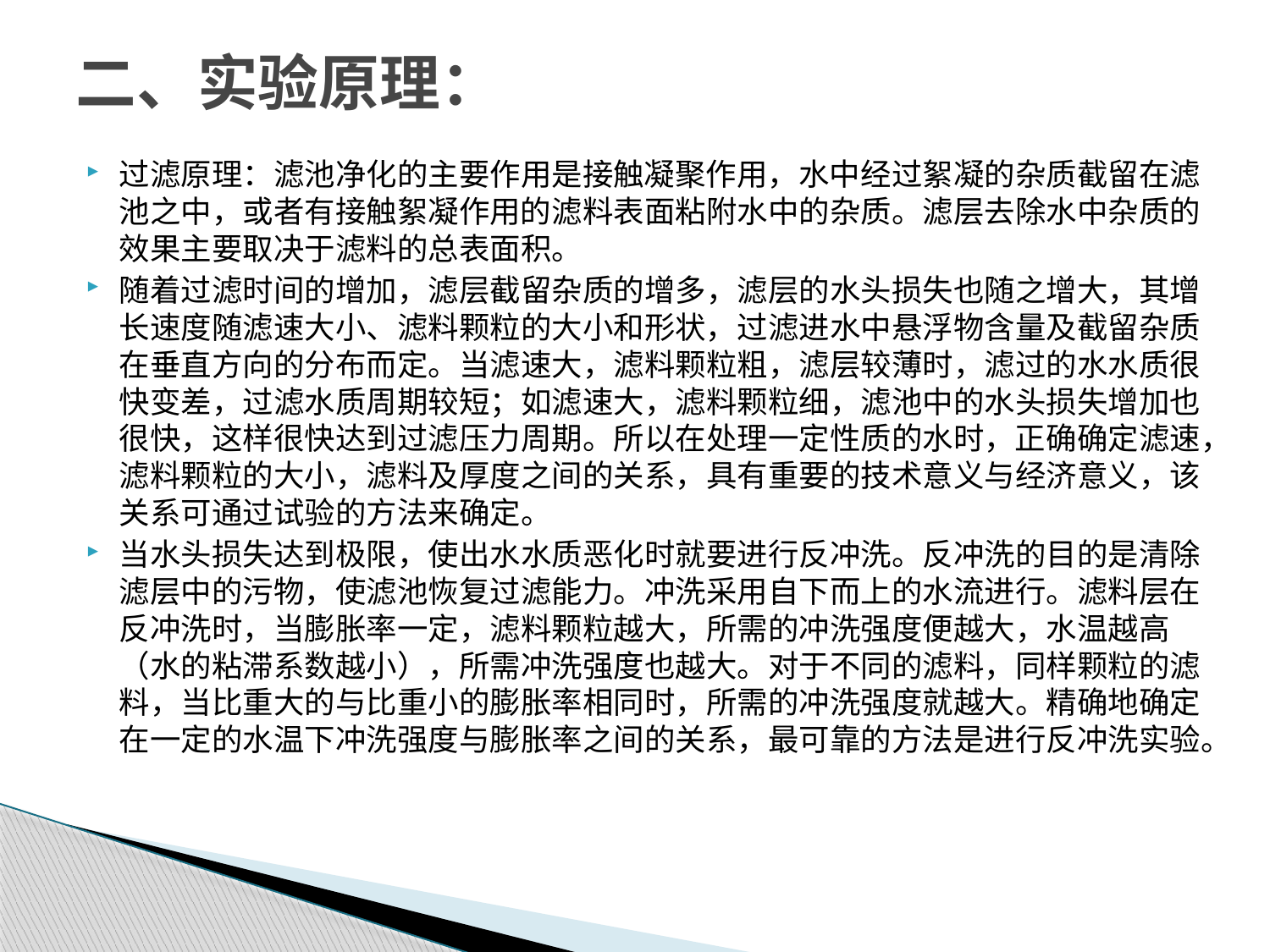

# 二、实验原理：
过滤原理：滤池净化的主要作用是接触凝聚作用，水中经过絮凝的杂质截留在滤池之中，或者有接触絮凝作用的滤料表面粘附水中的杂质。滤层去除水中杂质的效果主要取决于滤料的总表面积。
随着过滤时间的增加，滤层截留杂质的增多，滤层的水头损失也随之增大，其增长速度随滤速大小、滤料颗粒的大小和形状，过滤进水中悬浮物含量及截留杂质在垂直方向的分布而定。当滤速大，滤料颗粒粗，滤层较薄时，滤过的水水质很快变差，过滤水质周期较短；如滤速大，滤料颗粒细，滤池中的水头损失增加也很快，这样很快达到过滤压力周期。所以在处理一定性质的水时，正确确定滤速，滤料颗粒的大小，滤料及厚度之间的关系，具有重要的技术意义与经济意义，该关系可通过试验的方法来确定。
当水头损失达到极限，使出水水质恶化时就要进行反冲洗。反冲洗的目的是清除滤层中的污物，使滤池恢复过滤能力。冲洗采用自下而上的水流进行。滤料层在反冲洗时，当膨胀率一定，滤料颗粒越大，所需的冲洗强度便越大，水温越高（水的粘滞系数越小），所需冲洗强度也越大。对于不同的滤料，同样颗粒的滤料，当比重大的与比重小的膨胀率相同时，所需的冲洗强度就越大。精确地确定在一定的水温下冲洗强度与膨胀率之间的关系，最可靠的方法是进行反冲洗实验。